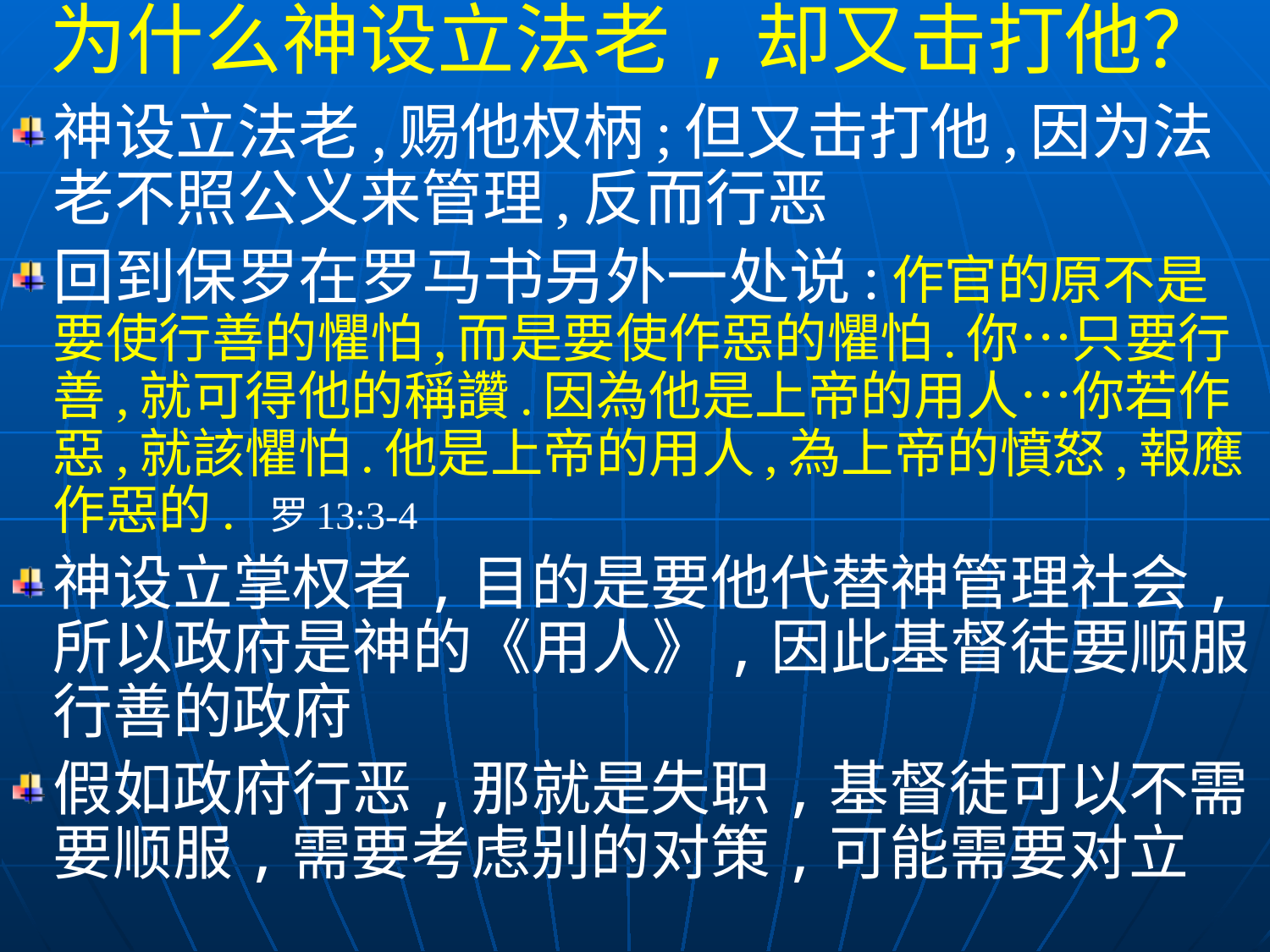

为什么神设立法老,却又击打他？
神设立法老,赐他权柄;但又击打他,因为法老不照公义来管理,反而行恶
回到保罗在罗马书另外一处说:作官的原不是要使行善的懼怕,而是要使作惡的懼怕.你…只要行善,就可得他的稱讚.因為他是上帝的用人…你若作惡,就該懼怕.他是上帝的用人,為上帝的憤怒,報應作惡的.  罗13:3-4
神设立掌权者,目的是要他代替神管理社会,所以政府是神的《用人》,因此基督徒要顺服行善的政府
假如政府行恶,那就是失职,基督徒可以不需要顺服,需要考虑别的对策,可能需要对立